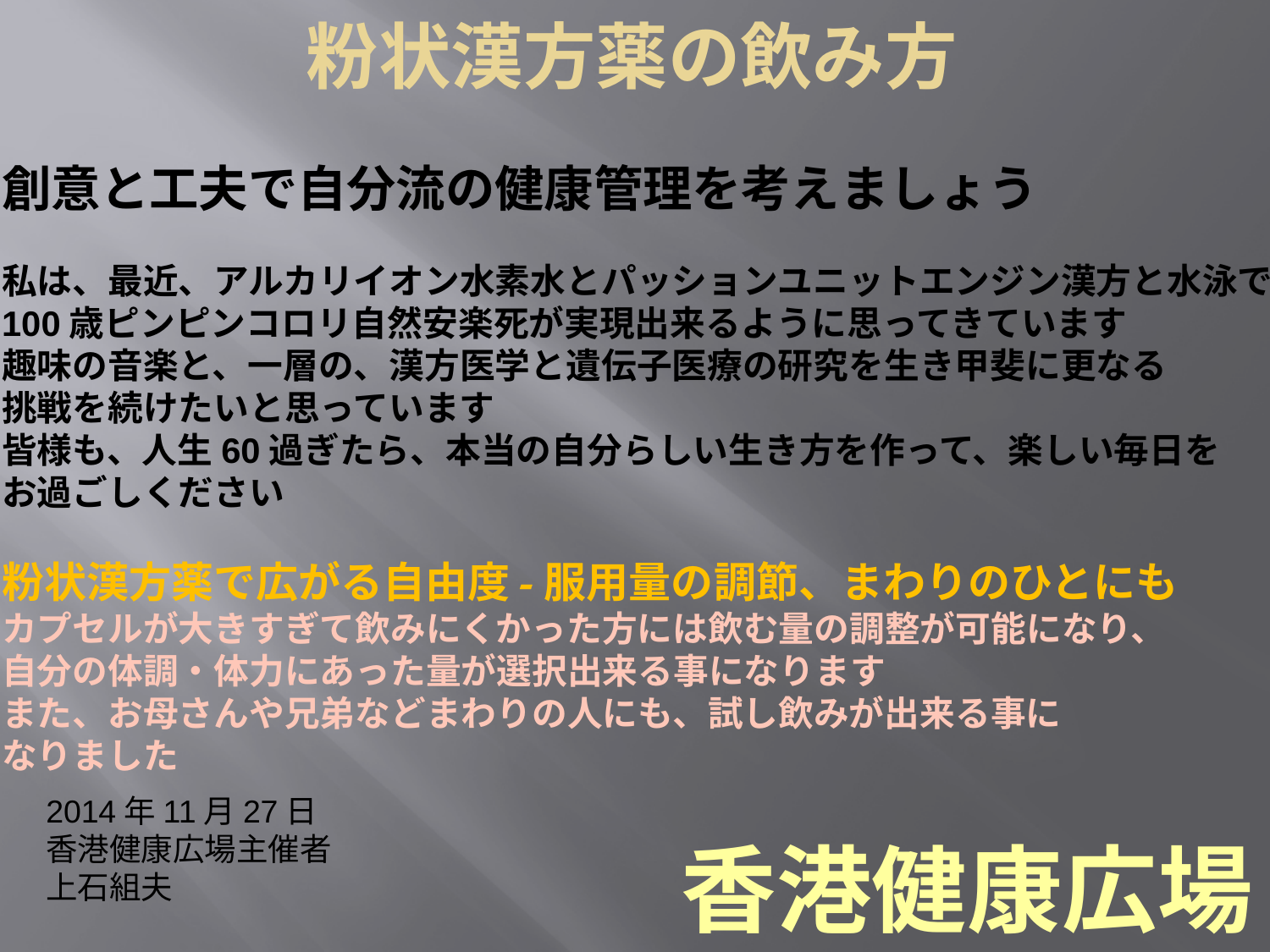

粉状漢方薬の飲み方
創意と工夫で自分流の健康管理を考えましょう

私は、最近、アルカリイオン水素水とパッションユニットエンジン漢方と水泳で
100歳ピンピンコロリ自然安楽死が実現出来るように思ってきています
趣味の音楽と、一層の、漢方医学と遺伝子医療の研究を生き甲斐に更なる
挑戦を続けたいと思っています
皆様も、人生60過ぎたら、本当の自分らしい生き方を作って、楽しい毎日を
お過ごしください

粉状漢方薬で広がる自由度-服用量の調節、まわりのひとにも
カプセルが大きすぎて飲みにくかった方には飲む量の調整が可能になり、
自分の体調・体力にあった量が選択出来る事になります
また、お母さんや兄弟などまわりの人にも、試し飲みが出来る事に
なりました

2014年11月27日
香港健康広場主催者
上石組夫
香港健康広場